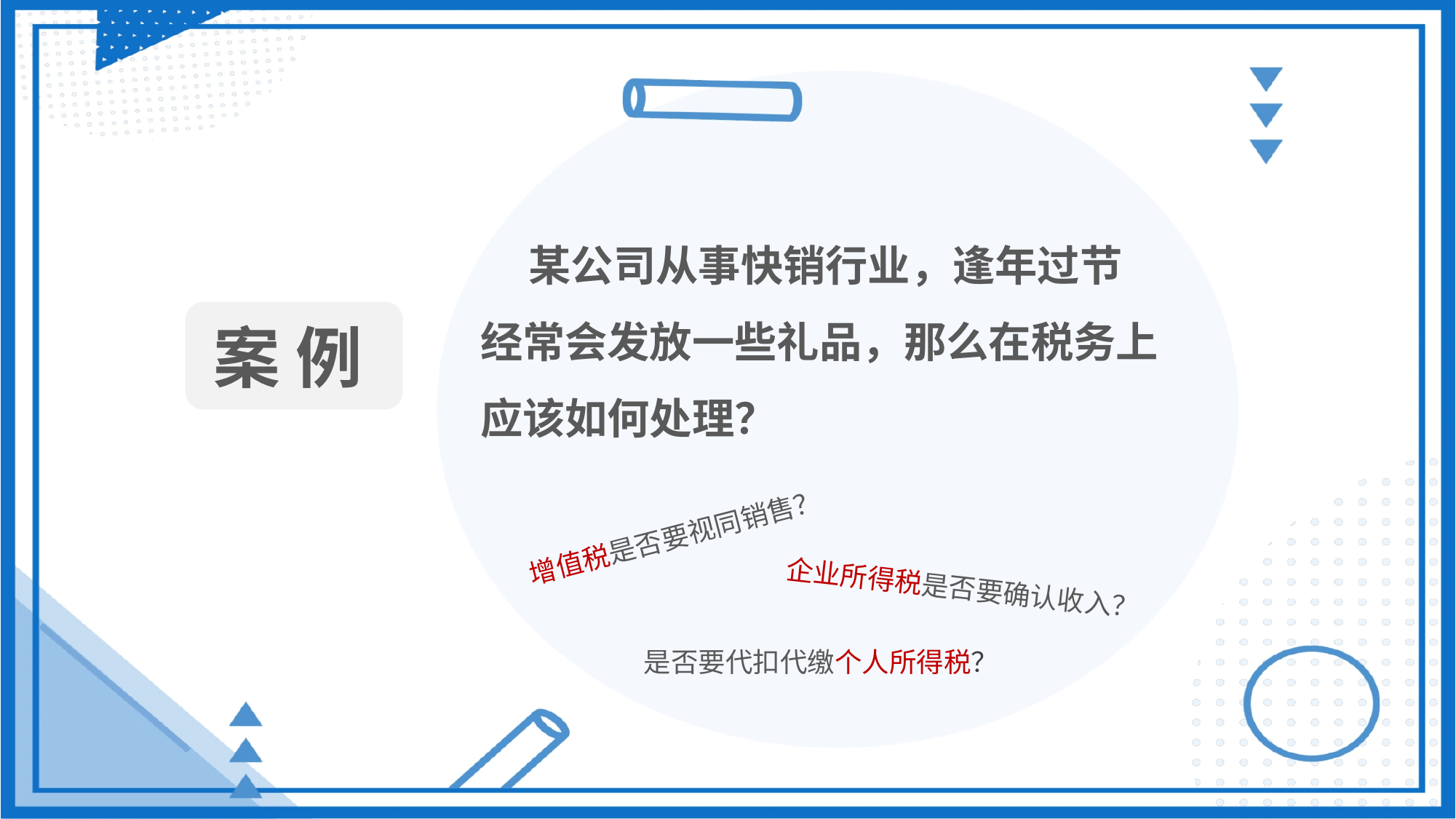

某公司从事快销行业，逢年过节经常会发放一些礼品，那么在税务上应该如何处理？

案 例
增值税是否要视同销售？
企业所得税是否要确认收入？
是否要代扣代缴个人所得税？